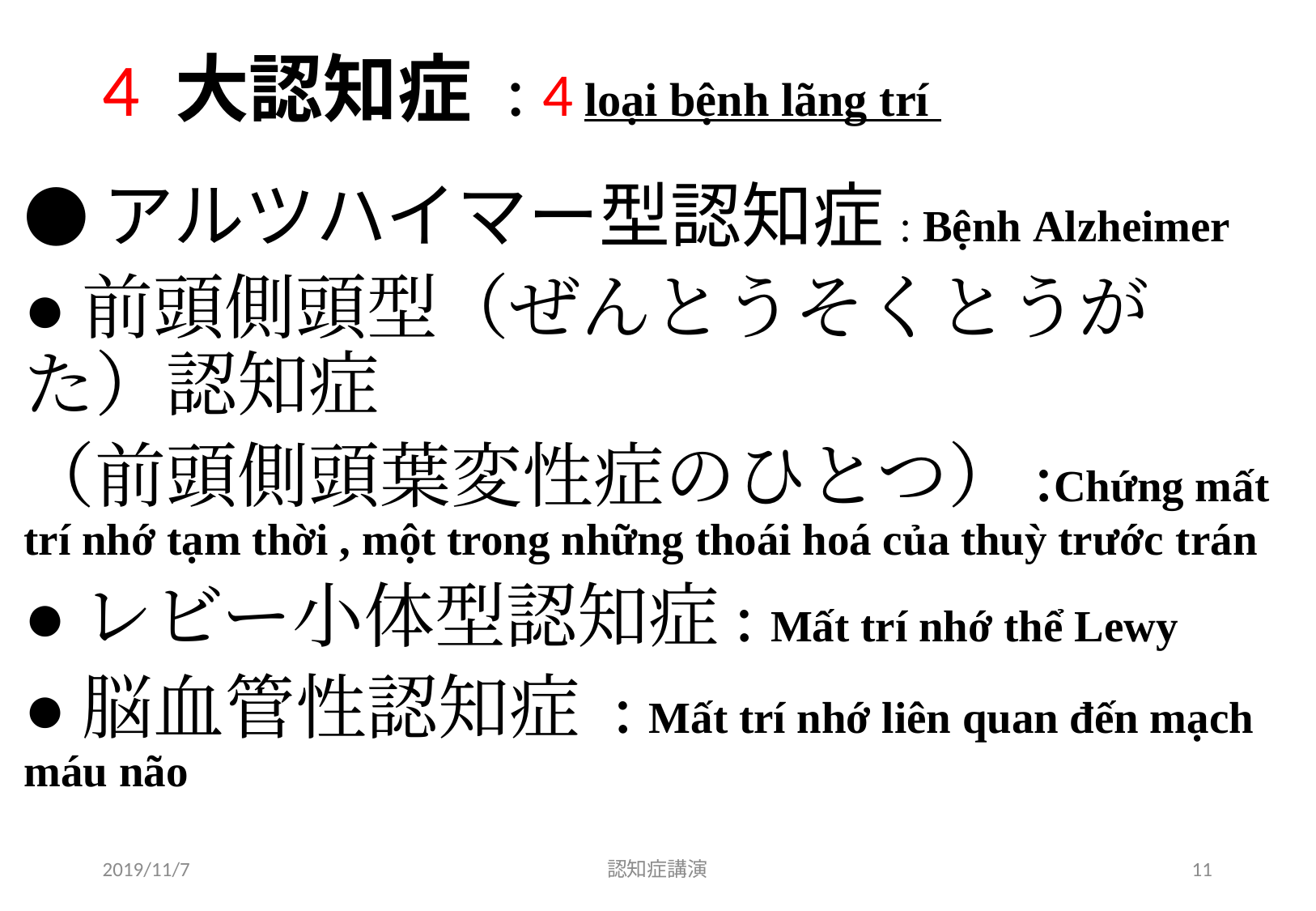

# 4 大認知症 : 4 loại bệnh lãng trí
●アルツハイマー型認知症: Bệnh Alzheimer
●前頭側頭型（ぜんとうそくとうがた）認知症
（前頭側頭葉変性症のひとつ）:Chứng mất trí nhớ tạm thời , một trong những thoái hoá của thuỳ trước trán
●レビー小体型認知症: Mất trí nhớ thể Lewy
●脳血管性認知症 : Mất trí nhớ liên quan đến mạch máu não

2019/11/7
認知症講演
11